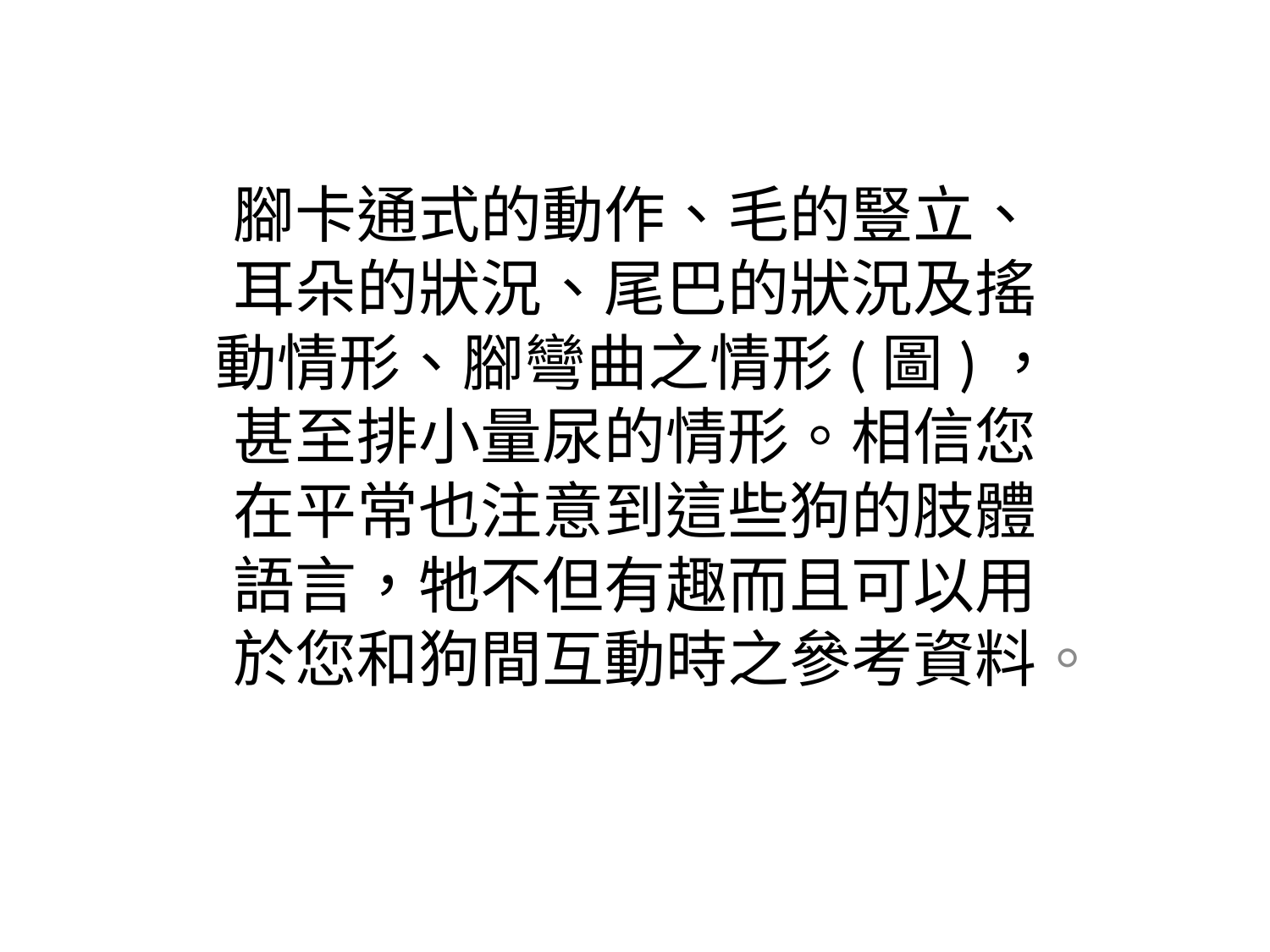

腳卡通式的動作、毛的豎立、耳朵的狀況、尾巴的狀況及搖動情形、腳彎曲之情形(圖)，甚至排小量尿的情形。相信您在平常也注意到這些狗的肢體語言，牠不但有趣而且可以用於您和狗間互動時之參考資料。